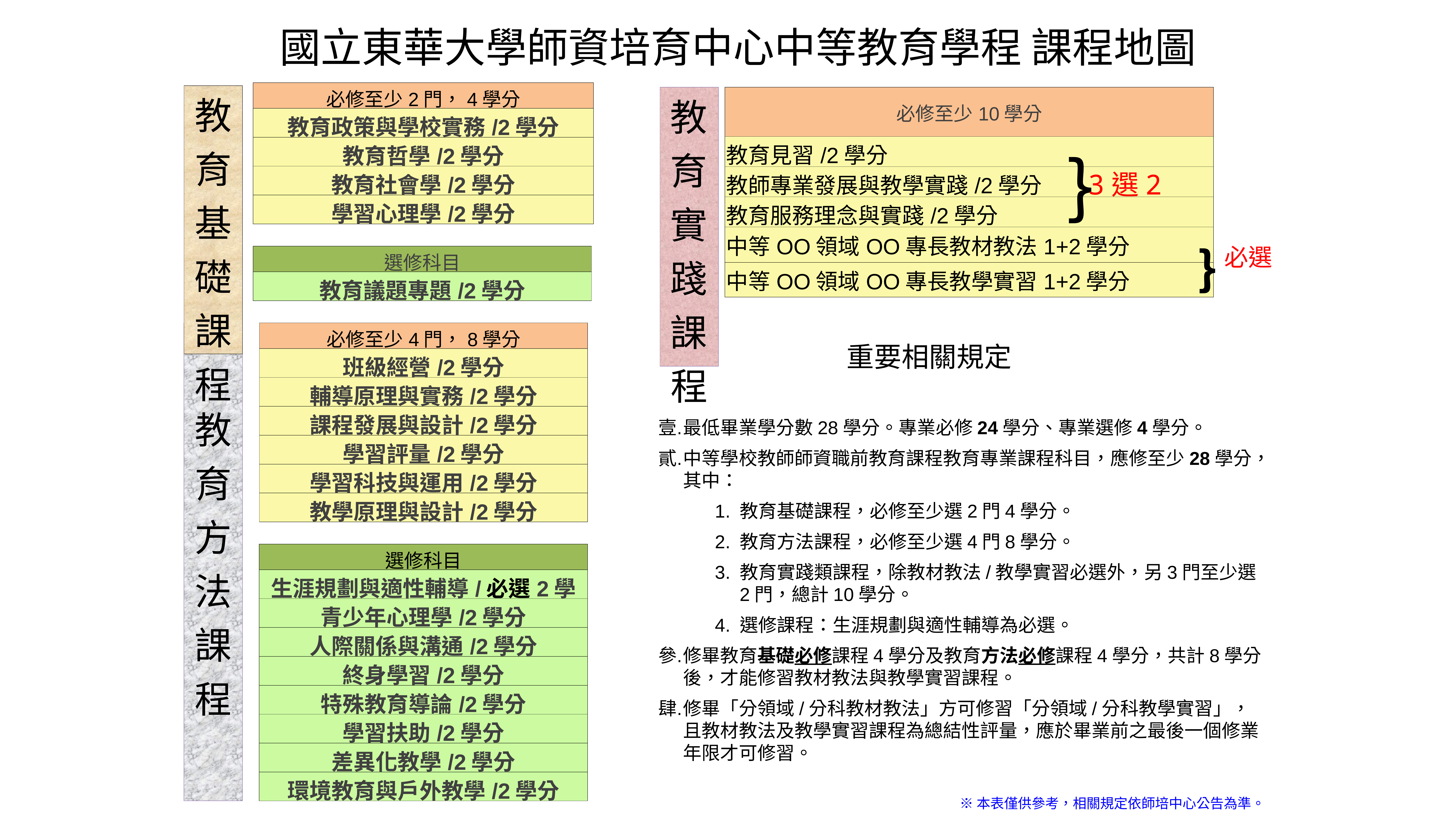

國立東華大學師資培育中心中等教育學程 課程地圖
| 必修至少2門，4學分 |
| --- |
| 教育政策與學校實務/2學分 |
| 教育哲學/2學分 |
| 教育社會學/2學分 |
| 學習心理學/2學分 |
| 教育基礎課程 |
| --- |
| 必修至少10學分 |
| --- |
| 教育見習/2學分 |
| 教師專業發展與教學實踐/2學分 |
| 教育服務理念與實踐/2學分 |
| 中等OO領域OO專長教材教法1+2學分 |
| 中等OO領域OO專長教學實習1+2學分 |
| 教育實踐課程 |
| --- |
﹜
3選2
﹜
必選
| 選修科目 |
| --- |
| 教育議題專題/2學分 |
| 教育方法課程 |
| --- |
| 必修至少4門，8學分 |
| --- |
| 班級經營/2學分 |
| 輔導原理與實務/2學分 |
| 課程發展與設計/2學分 |
| 學習評量/2學分 |
| 學習科技與運用/2學分 |
| 教學原理與設計/2學分 |
重要相關規定

最低畢業學分數28學分。專業必修24學分、專業選修4學分。
中等學校教師師資職前教育課程教育專業課程科目，應修至少28學分，其中：
教育基礎課程，必修至少選2門4學分。
教育方法課程，必修至少選4門8學分。
教育實踐類課程，除教材教法/教學實習必選外，另3門至少選2門，總計10學分。
選修課程：生涯規劃與適性輔導為必選。
修畢教育基礎必修課程4學分及教育方法必修課程4學分，共計8學分後，才能修習教材教法與教學實習課程。
修畢「分領域/分科教材教法」方可修習「分領域/分科教學實習」，且教材教法及教學實習課程為總結性評量，應於畢業前之最後一個修業年限才可修習。
| 選修科目 |
| --- |
| 生涯規劃與適性輔導/必選2學分 |
| 青少年心理學/2學分 |
| 人際關係與溝通/2學分 |
| 終身學習/2學分 |
| 特殊教育導論/2學分 |
| 學習扶助/2學分 |
| 差異化教學/2學分 |
| 環境教育與戶外教學/2學分 |
※本表僅供參考，相關規定依師培中心公告為準。